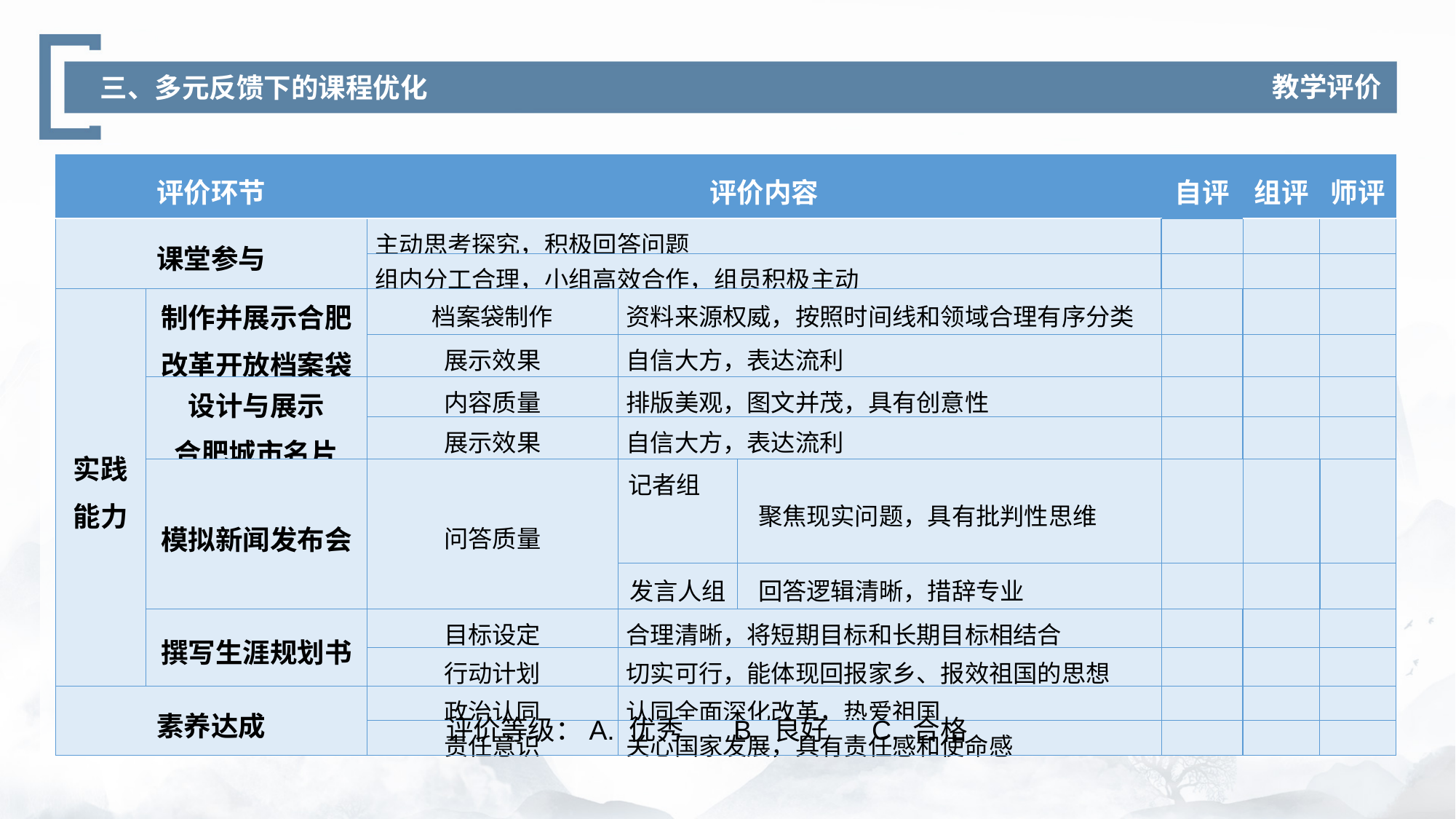

教学评价
三、多元反馈下的课程优化
| 评价环节 |  | 评价内容 |  |  | 自评 | 组评 | 师评 |
| --- | --- | --- | --- | --- | --- | --- | --- |
| 课堂参与 |  | 主动思考探究，积极回答问题 |  |  |  |  |  |
|  |  | 组内分工合理，小组高效合作，组员积极主动 |  |  |  |  |  |
| 实践 能力 | 制作并展示合肥改革开放档案袋 | 档案袋制作 | 资料来源权威，按照时间线和领域合理有序分类 |  |  |  |  |
|  |  | 展示效果 | 自信大方，表达流利 |  |  |  |  |
|  | 设计与展示 合肥城市名片 | 内容质量 | 排版美观，图文并茂，具有创意性 |  |  |  |  |
|  |  | 展示效果 | 自信大方，表达流利 |  |  |  |  |
|  | 模拟新闻发布会 | 问答质量 | 记者组 | 聚焦现实问题，具有批判性思维 |  |  |  |
|  |  |  | 发言人组 | 回答逻辑清晰，措辞专业 |  |  |  |
|  | 撰写生涯规划书 | 目标设定 | 合理清晰，将短期目标和长期目标相结合 |  |  |  |  |
|  |  | 行动计划 | 切实可行，能体现回报家乡、报效祖国的思想 |  |  |  |  |
| 素养达成 |  | 政治认同 | 认同全面深化改革，热爱祖国 |  |  |  |  |
|  |  | 责任意识 | 关心国家发展，具有责任感和使命感 |  |  |  |  |
评价等级：A. 优秀       B. 良好      C. 合格